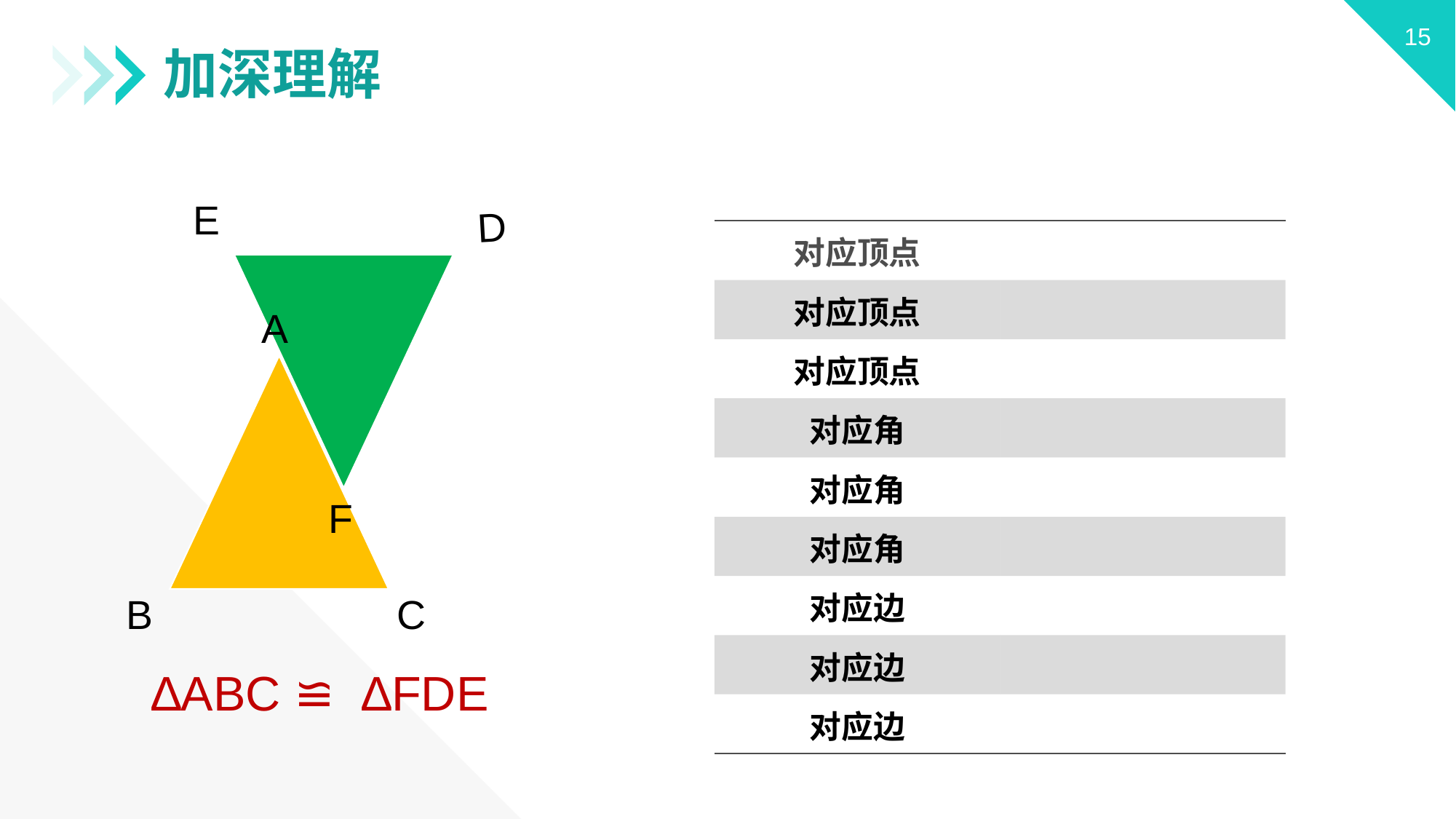

加深理解
F
D
E
| 对应顶点 |  |
| --- | --- |
| 对应顶点 |  |
| 对应顶点 |  |
| 对应角 |  |
| 对应角 |  |
| 对应角 |  |
| 对应边 |  |
| 对应边 |  |
| 对应边 |  |

A
B
C

∆ABC ≌  ∆FDE